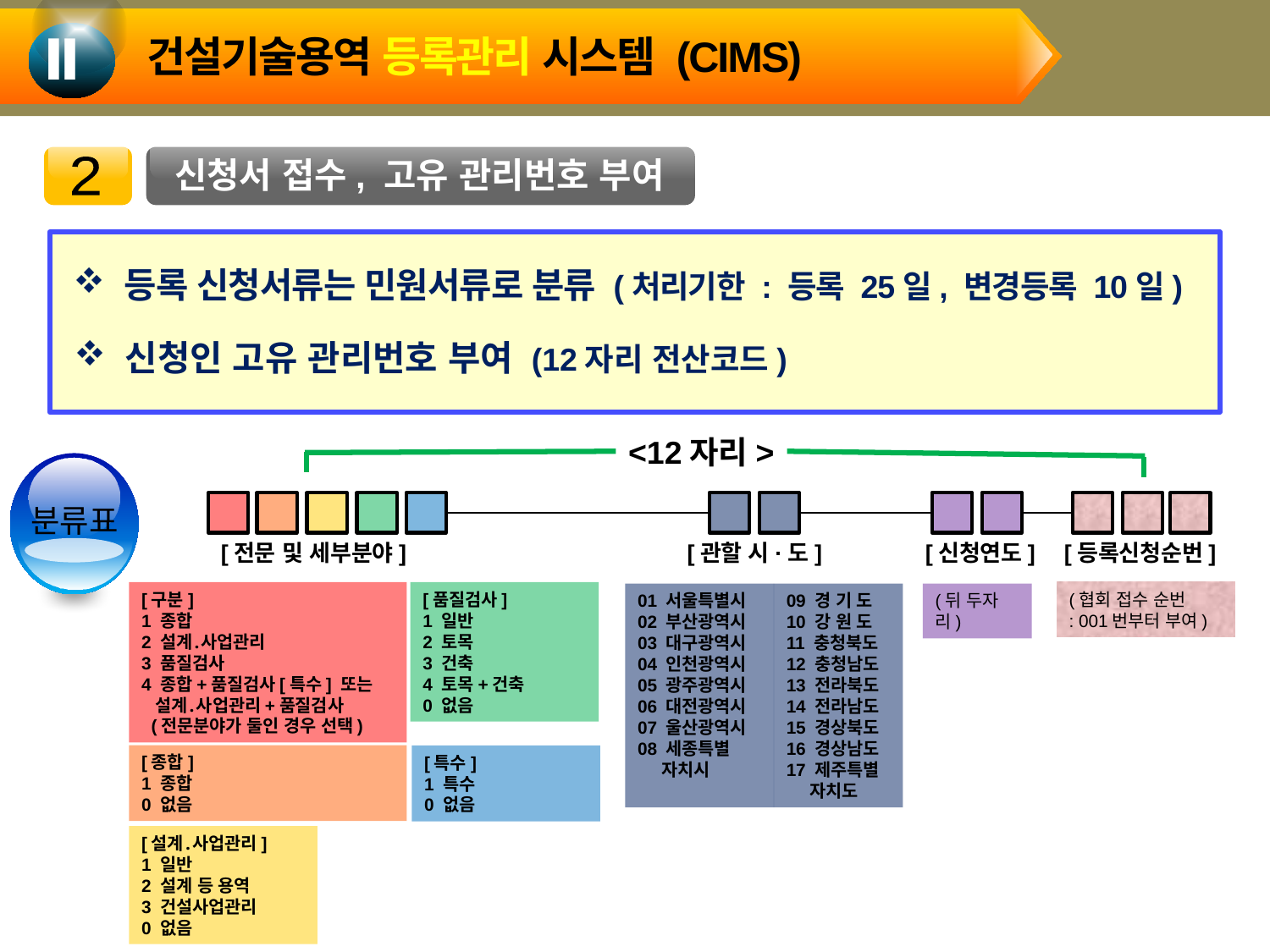

건설기술용역 등록관리 시스템 (CIMS)

Ⅱ

신청서 접수, 고유 관리번호 부여

2

 등록 신청서류는 민원서류로 분류 (처리기한 : 등록 25일, 변경등록 10일)
 신청인 고유 관리번호 부여 (12자리 전산코드)
<12자리>

분류표

[전문 및 세부분야]
[관할 시·도]
[신청연도]
[등록신청순번]
[구분]
1 종합
2 설계․사업관리
3 품질검사
4 종합+품질검사[특수] 또는
  설계․사업관리+품질검사
  (전문분야가 둘인 경우 선택)
(협회 접수 순번
: 001번부터 부여)
[품질검사]
1 일반
2 토목
3 건축
4 토목+건축
0 없음
01 서울특별시
02 부산광역시
03 대구광역시
04 인천광역시
05 광주광역시
06 대전광역시
07 울산광역시
08 세종특별
    자치시

09 경 기 도
10 강 원 도
11 충청북도
12 충청남도
13 전라북도
14 전라남도
15 경상북도
16 경상남도
17 제주특별
    자치도
(뒤 두자리)
[종합]
1 종합
0 없음
[특수]
1 특수
0 없음
[설계․사업관리]
1 일반
2 설계 등 용역
3 건설사업관리
0 없음